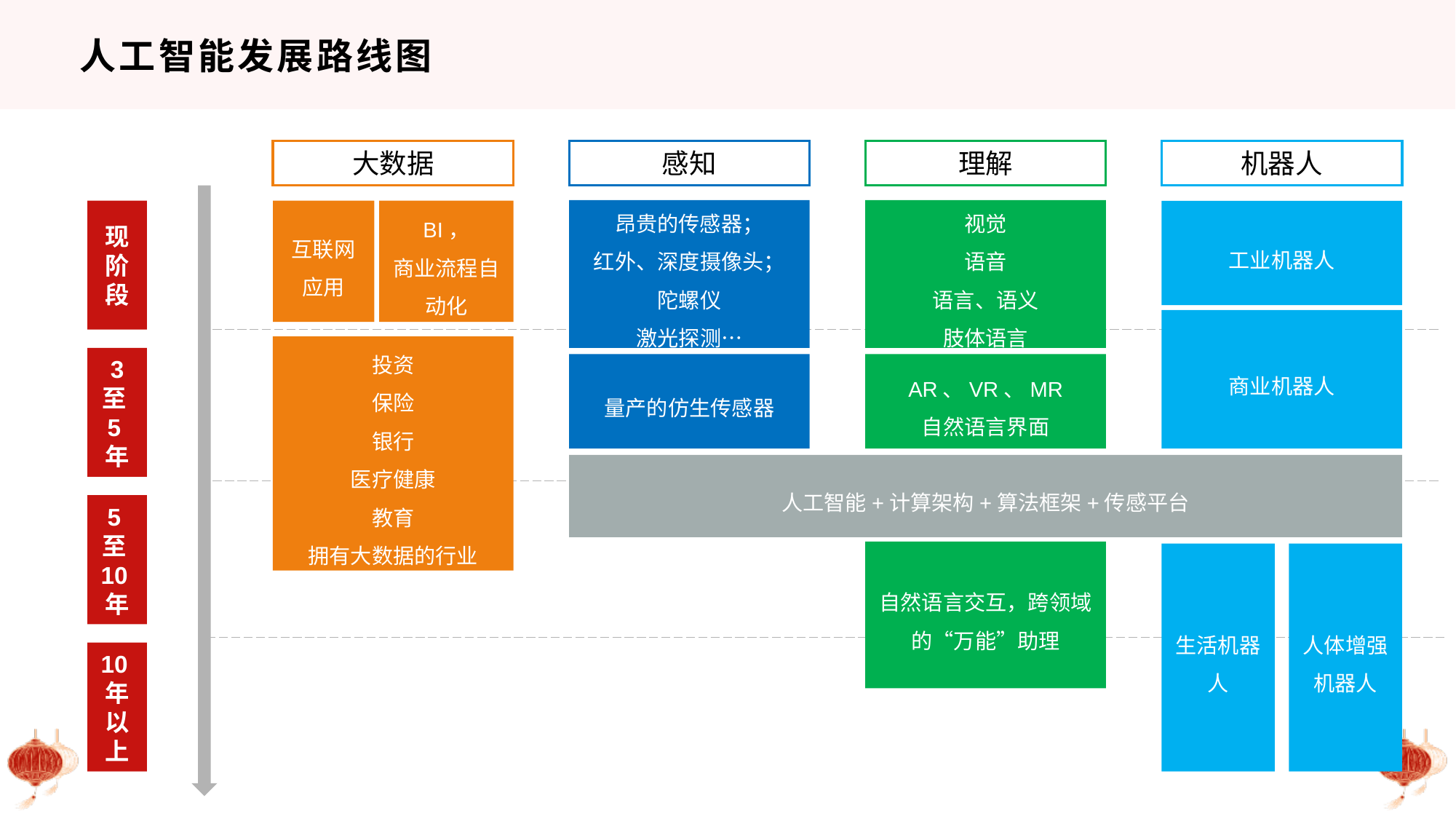

# 人工智能发展路线图
大数据
感知
理解
机器人

昂贵的传感器；
红外、深度摄像头；
陀螺仪
激光探测…
视觉
语音
语言、语义
肢体语言
现阶段
互联网应用
BI，
商业流程自动化
工业机器人
商业机器人
投资
保险
银行
医疗健康
教育
拥有大数据的行业
3
至5年
量产的仿生传感器
AR、VR、MR
自然语言界面
人工智能+计算架构+算法框架+传感平台
5至10年
自然语言交互，跨领域的“万能”助理
生活机器人
人体增强机器人
10年以上